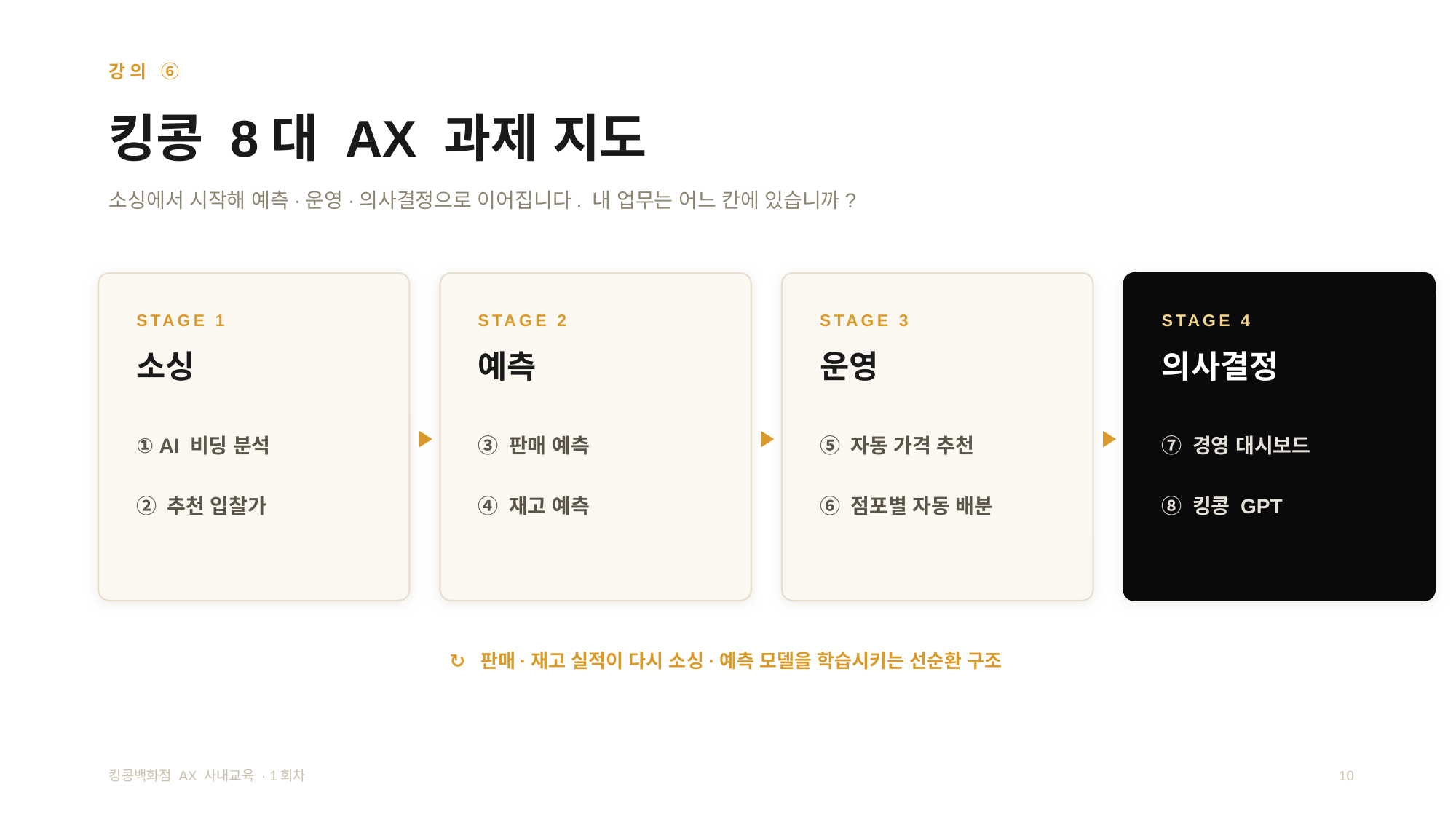

강의 ⑥
킹콩 8대 AX 과제 지도
소싱에서 시작해 예측·운영·의사결정으로 이어집니다. 내 업무는 어느 칸에 있습니까?

STAGE 1
STAGE 2
STAGE 3
STAGE 4
소싱
예측
운영
의사결정
▶
▶
▶
① AI 비딩 분석
③ 판매 예측
⑤ 자동 가격 추천
⑦ 경영 대시보드
② 추천 입찰가
④ 재고 예측
⑥ 점포별 자동 배분
⑧ 킹콩 GPT
↻  판매·재고 실적이 다시 소싱·예측 모델을 학습시키는 선순환 구조
킹콩백화점 AX 사내교육 · 1회차
10